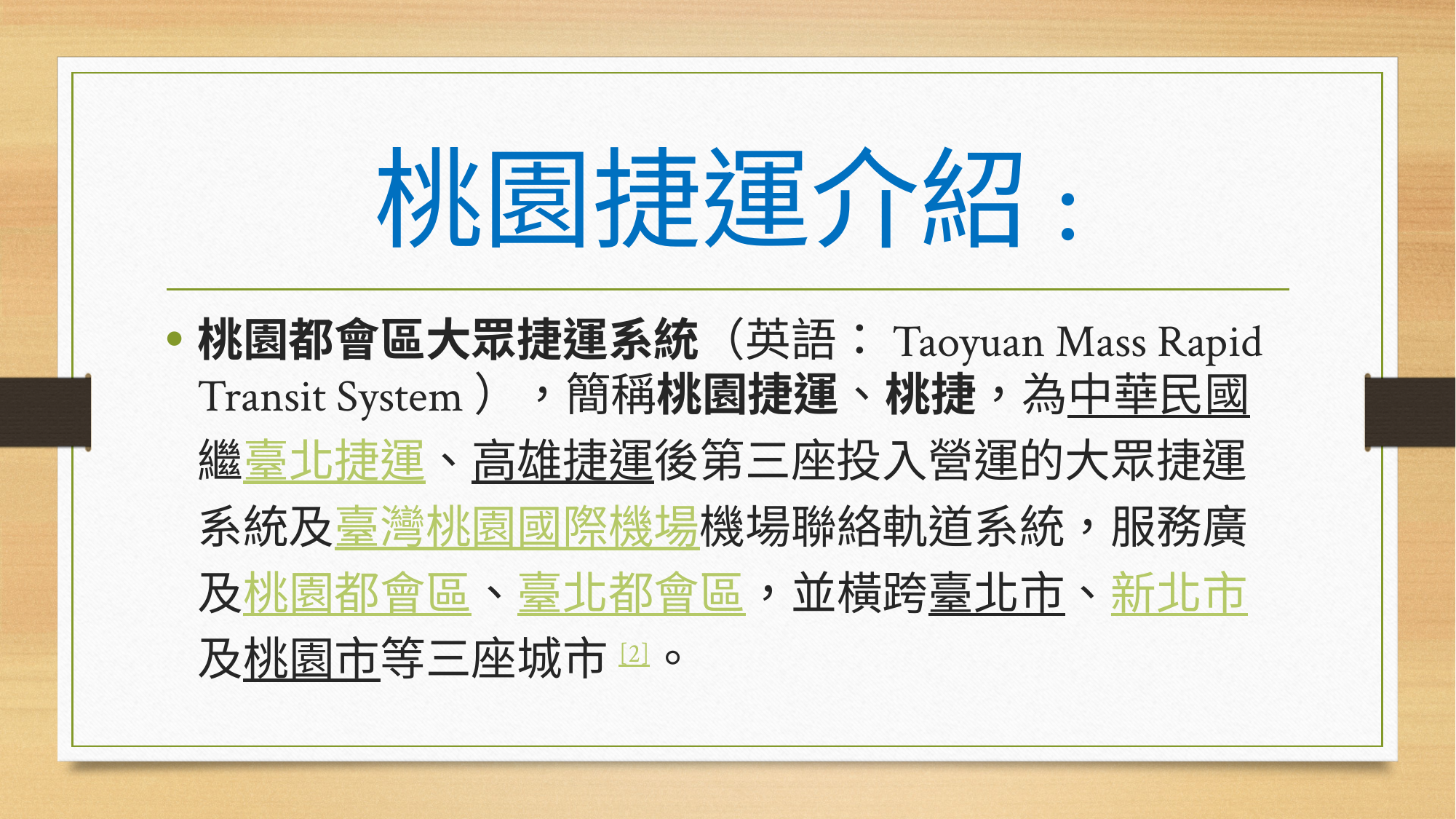

# 桃園捷運介紹:
桃園都會區大眾捷運系統（英語：Taoyuan Mass Rapid Transit System），簡稱桃園捷運、桃捷，為中華民國繼臺北捷運、高雄捷運後第三座投入營運的大眾捷運系統及臺灣桃園國際機場機場聯絡軌道系統，服務廣及桃園都會區、臺北都會區，並橫跨臺北市、新北市及桃園市等三座城市[2]。